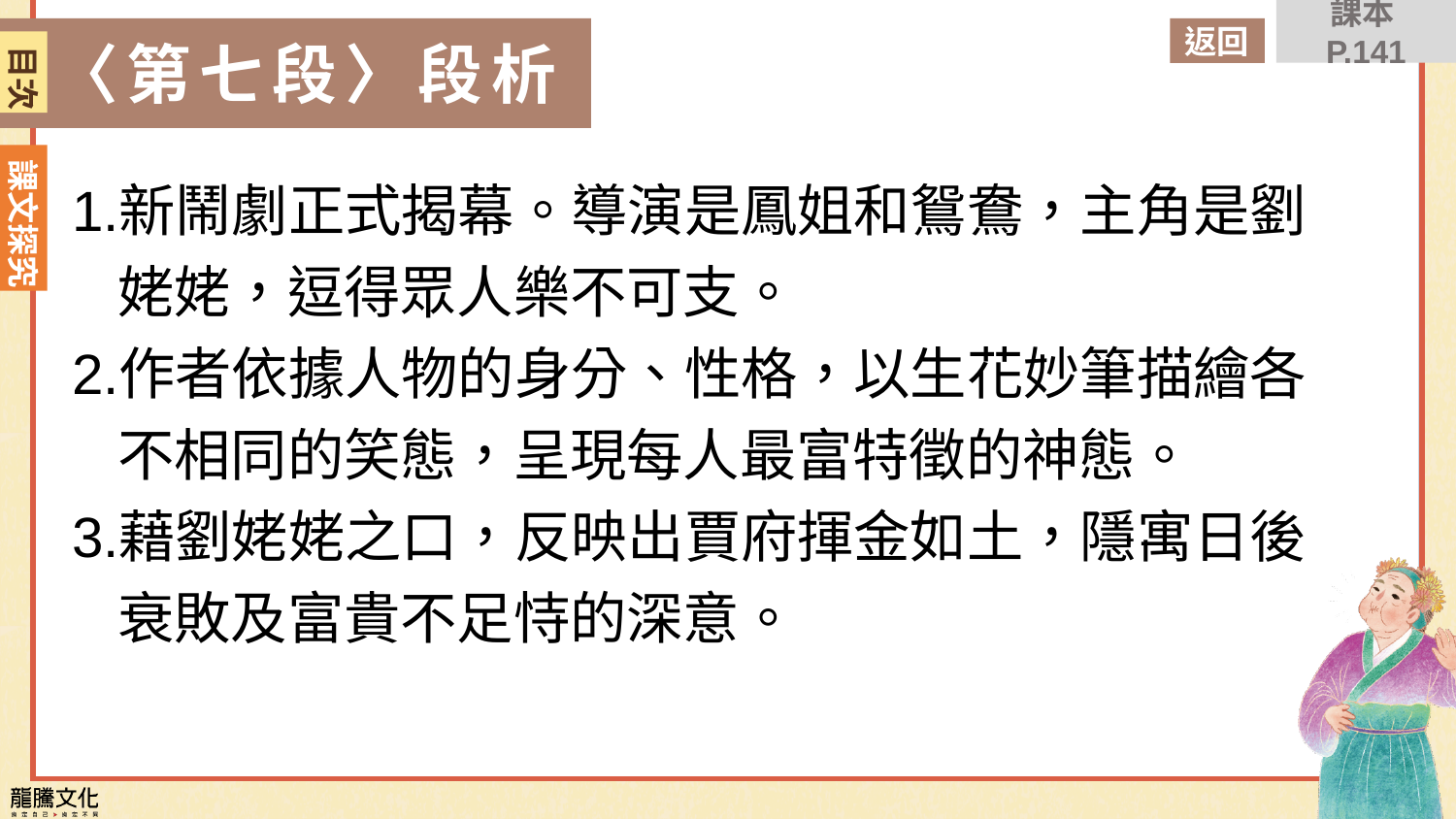

課本P.141

返回
〈第七段〉段析
目次
新鬧劇正式揭幕。導演是鳳姐和鴛鴦，主角是劉姥姥，逗得眾人樂不可支。
作者依據人物的身分、性格，以生花妙筆描繪各不相同的笑態，呈現每人最富特徵的神態。
藉劉姥姥之口，反映出賈府揮金如土，隱寓日後衰敗及富貴不足恃的深意。